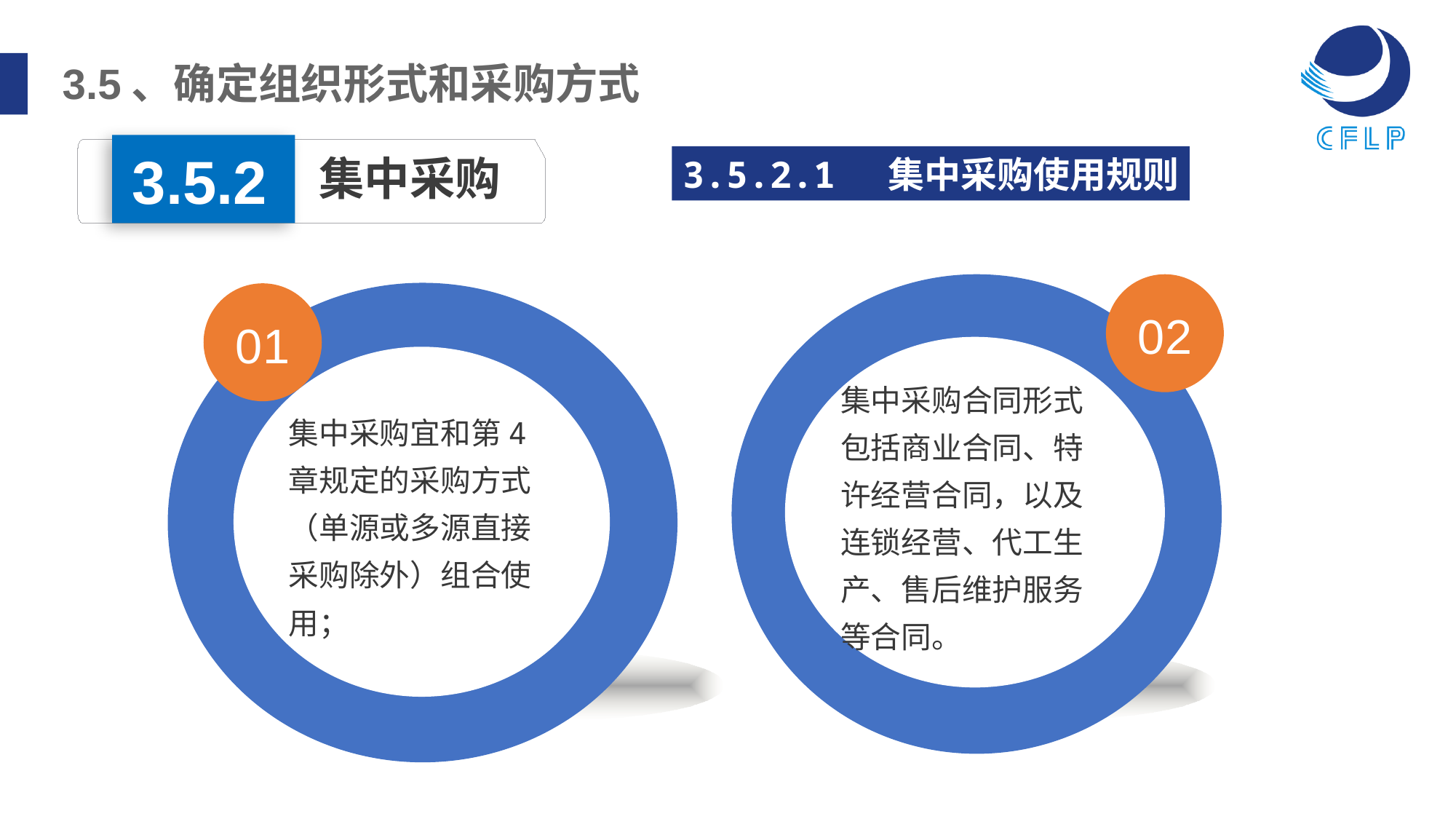

3.5、确定组织形式和采购方式

3.5.2

集中采购
3.5.2.1  集中采购使用规则

02

01
集中采购合同形式包括商业合同、特许经营合同，以及连锁经营、代工生产、售后维护服务等合同。
集中采购宜和第4章规定的采购方式（单源或多源直接采购除外）组合使用；